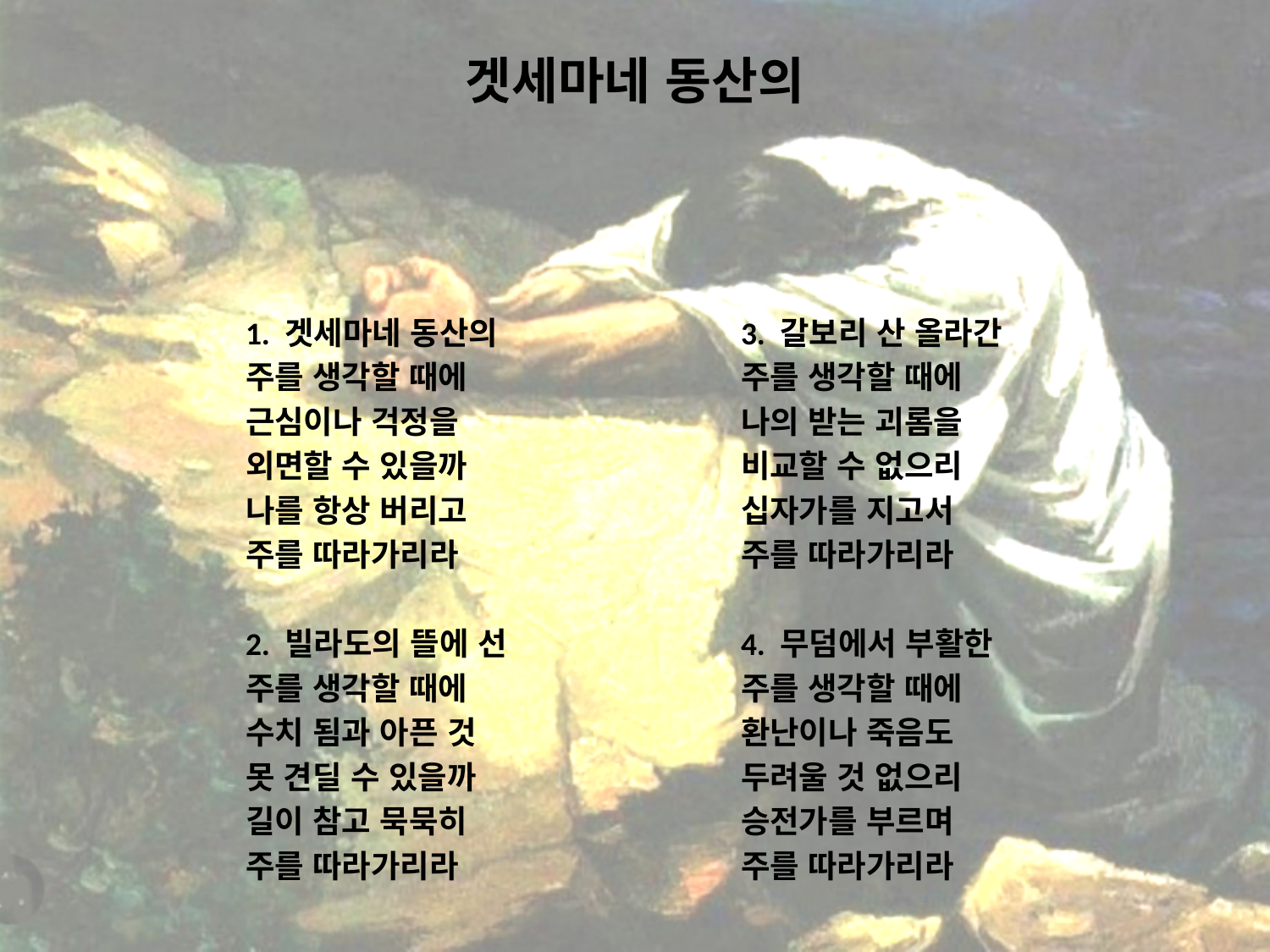

# 겟세마네 동산의
1. 겟세마네 동산의
주를 생각할 때에
근심이나 걱정을
외면할 수 있을까
나를 항상 버리고
주를 따라가리라

2. 빌라도의 뜰에 선
주를 생각할 때에
수치 됨과 아픈 것
못 견딜 수 있을까
길이 참고 묵묵히
주를 따라가리라

3. 갈보리 산 올라간
주를 생각할 때에
나의 받는 괴롬을
비교할 수 없으리
십자가를 지고서
주를 따라가리라

4. 무덤에서 부활한
주를 생각할 때에
환난이나 죽음도
두려울 것 없으리
승전가를 부르며
주를 따라가리라